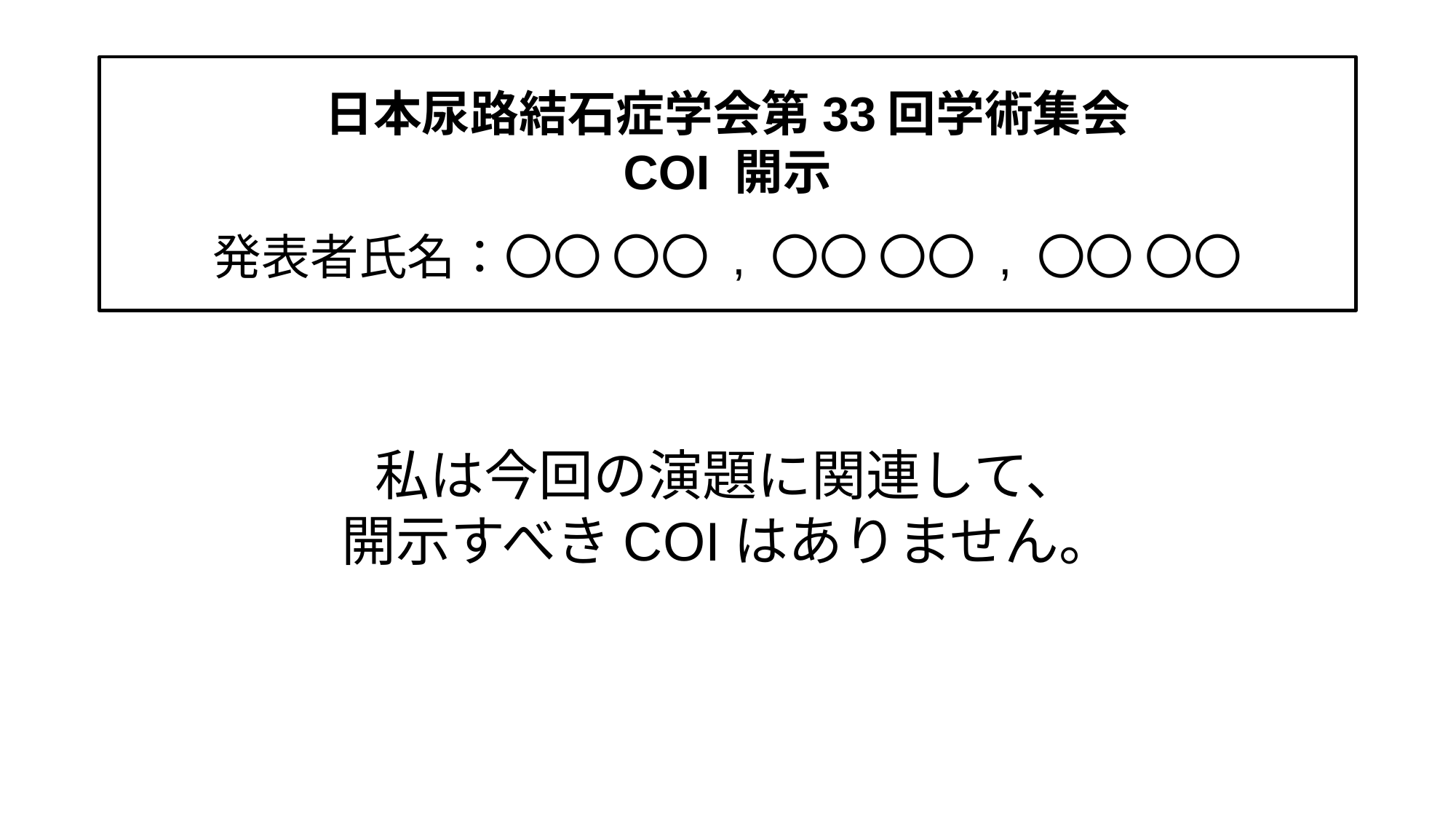

日本尿路結石症学会第33回学術集会
COI 開示
発表者氏名：〇〇 〇〇 , 〇〇 〇〇 , 〇〇 〇〇
私は今回の演題に関連して、
開示すべきCOIはありません。